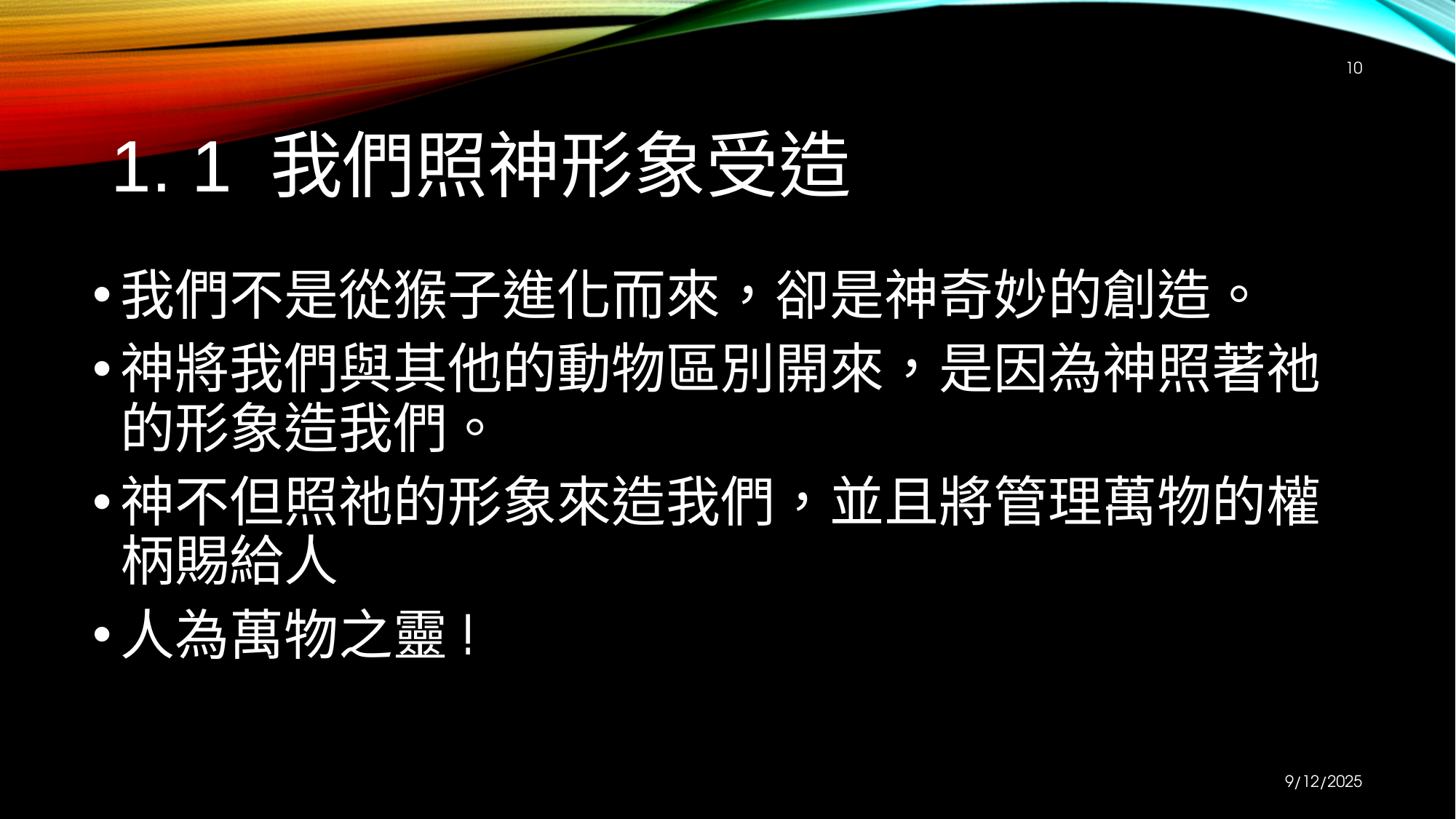

10
# 1. 1 我們照神形象受造
我們不是從猴子進化而來，卻是神奇妙的創造。
神將我們與其他的動物區別開來，是因為神照著祂的形象造我們。
神不但照祂的形象來造我們，並且將管理萬物的權柄賜給人
人為萬物之靈!
9/12/2025